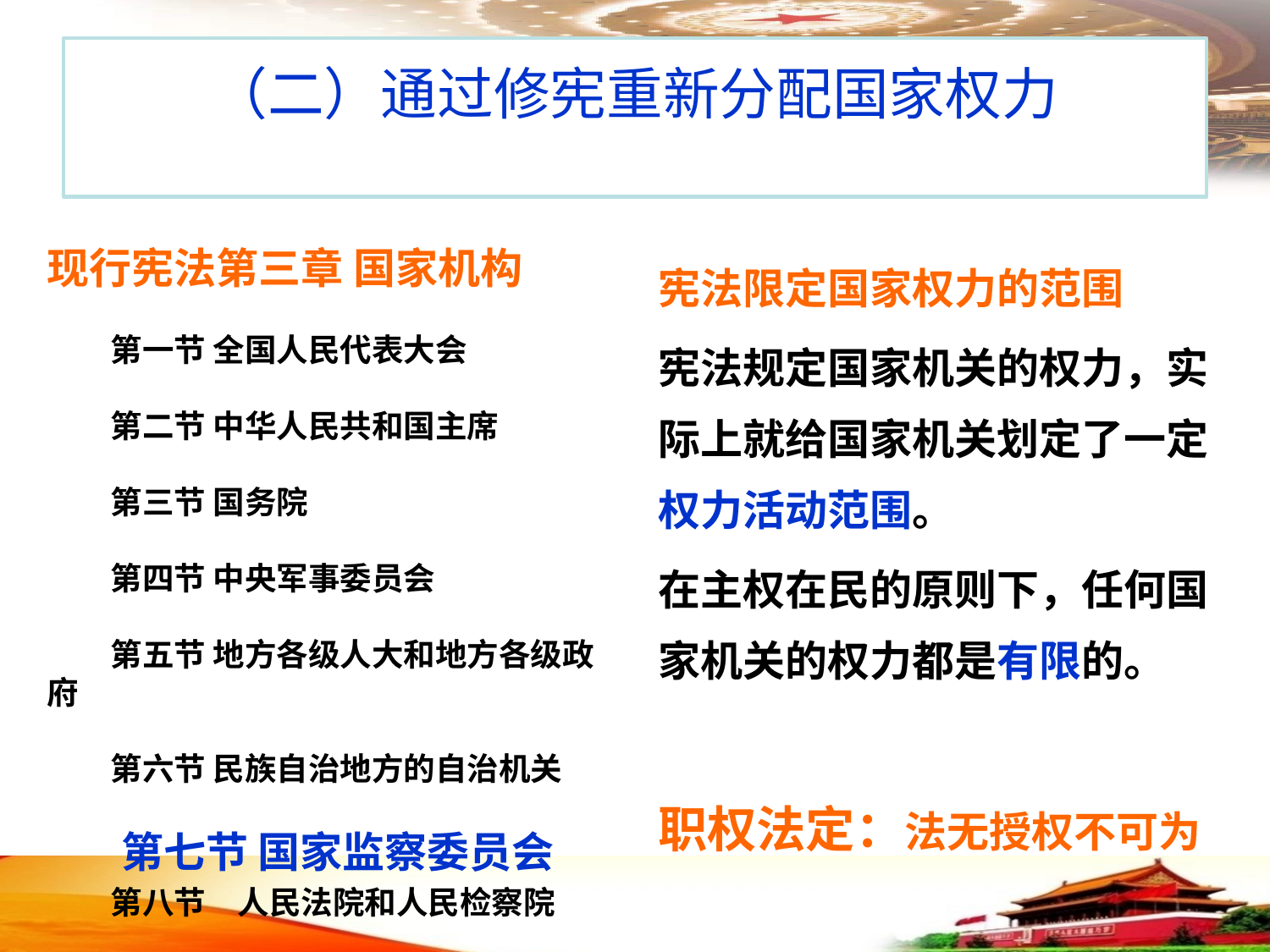

# （二）通过修宪重新分配国家权力

现行宪法第三章 国家机构
　　第一节 全国人民代表大会
　　第二节 中华人民共和国主席
　　第三节 国务院
　　第四节 中央军事委员会
　　第五节 地方各级人大和地方各级政府
　　第六节 民族自治地方的自治机关
　　第七节 国家监察委员会
　　第八节　人民法院和人民检察院

宪法限定国家权力的范围
宪法规定国家机关的权力，实际上就给国家机关划定了一定权力活动范围。
在主权在民的原则下，任何国家机关的权力都是有限的。

职权法定：法无授权不可为